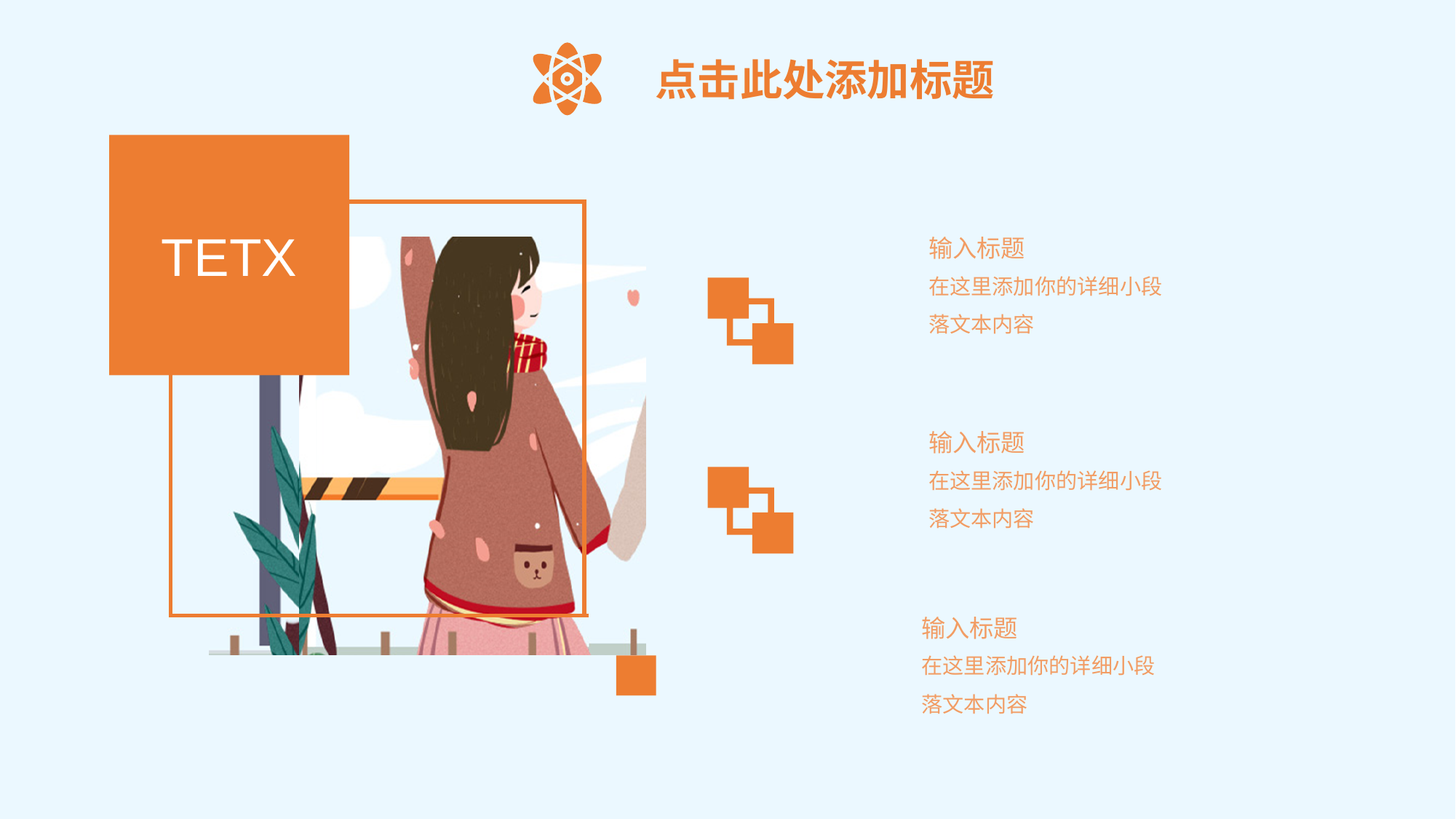

点击此处添加标题
TETX

输入标题
在这里添加你的详细小段落文本内容

输入标题
在这里添加你的详细小段落文本内容

输入标题
在这里添加你的详细小段落文本内容